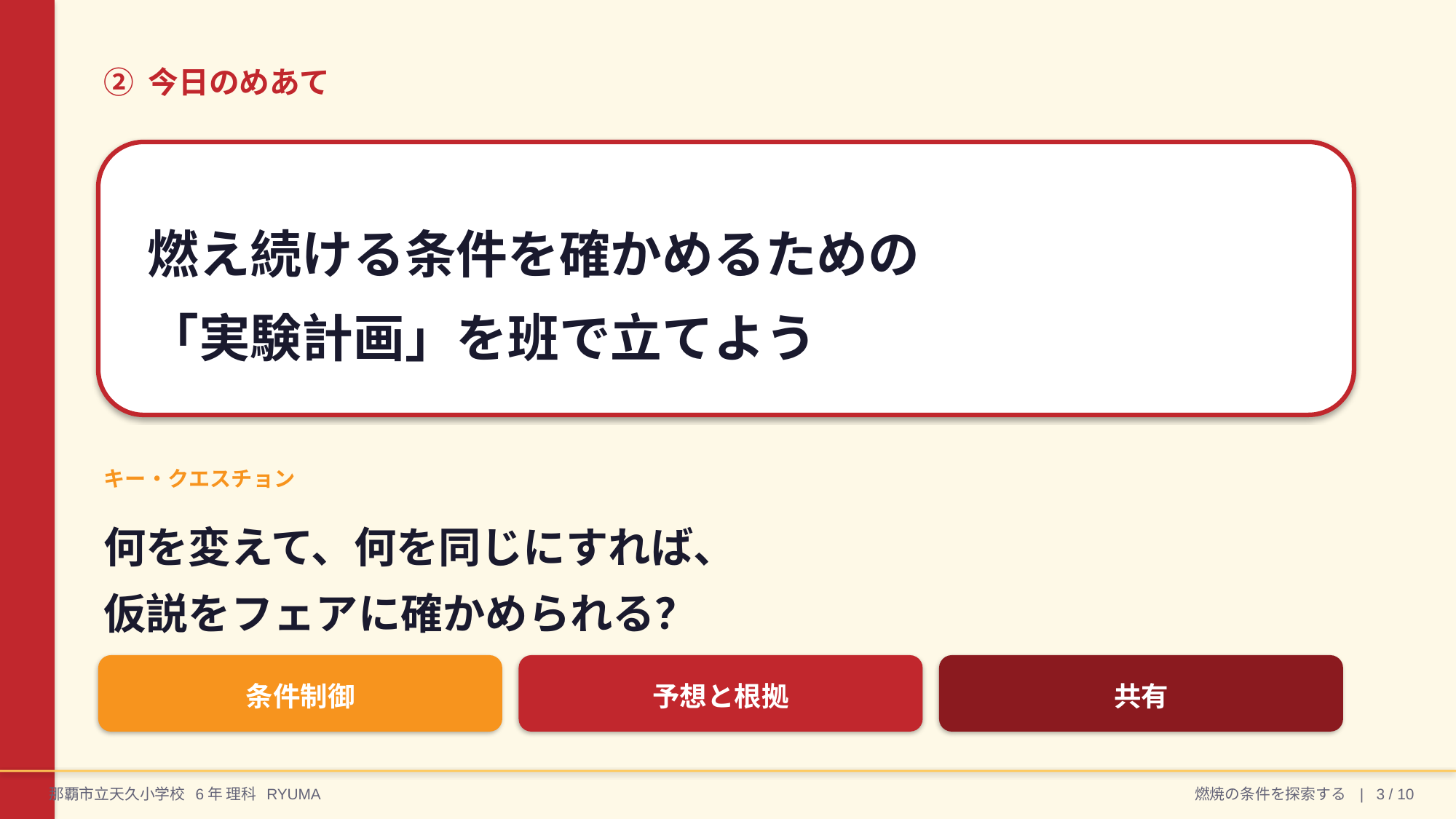

② 今日のめあて

燃え続ける条件を確かめるための
「実験計画」を班で立てよう
キー・クエスチョン
何を変えて、何を同じにすれば、
仮説をフェアに確かめられる？

条件制御

予想と根拠

共有

那覇市立天久小学校  6年 理科  RYUMA
燃焼の条件を探索する   |   3 / 10